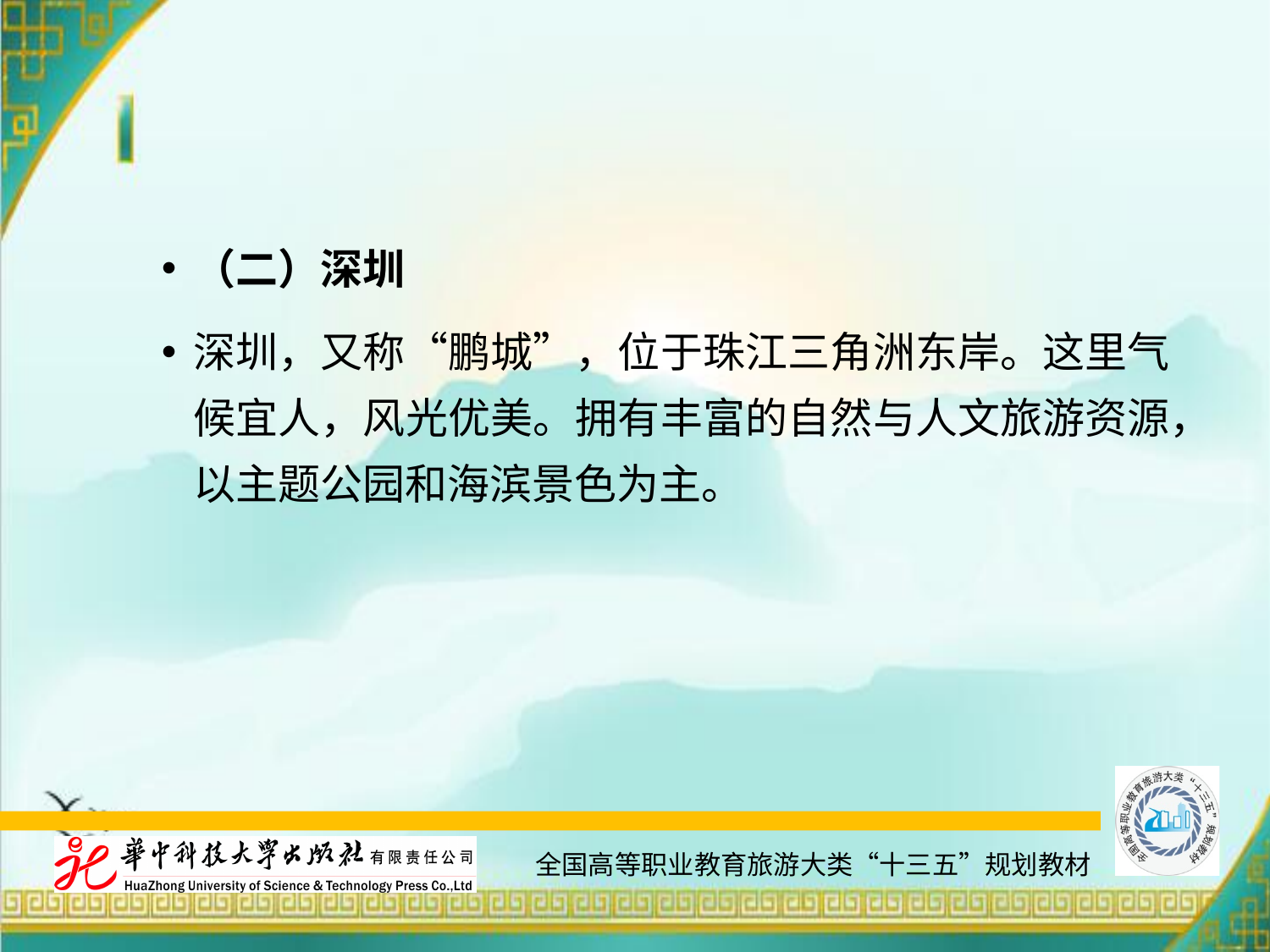

#
（二）深圳
深圳，又称“鹏城”，位于珠江三角洲东岸。这里气候宜人，风光优美。拥有丰富的自然与人文旅游资源，以主题公园和海滨景色为主。